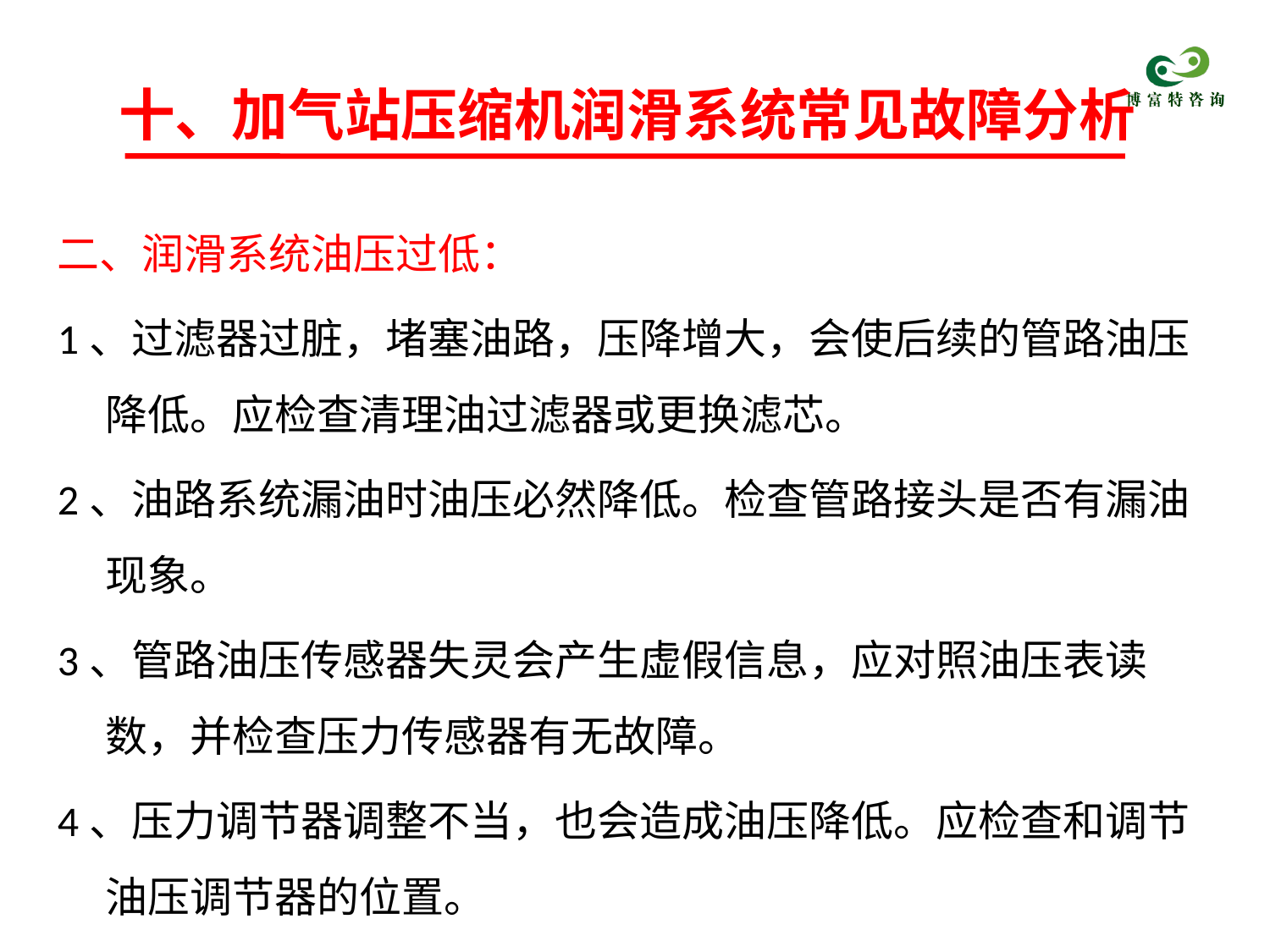

# 十、加气站压缩机润滑系统常见故障分析

二、润滑系统油压过低：
1、过滤器过脏，堵塞油路，压降增大，会使后续的管路油压降低。应检查清理油过滤器或更换滤芯。
2、油路系统漏油时油压必然降低。检查管路接头是否有漏油现象。
3、管路油压传感器失灵会产生虚假信息，应对照油压表读数，并检查压力传感器有无故障。
4、压力调节器调整不当，也会造成油压降低。应检查和调节油压调节器的位置。